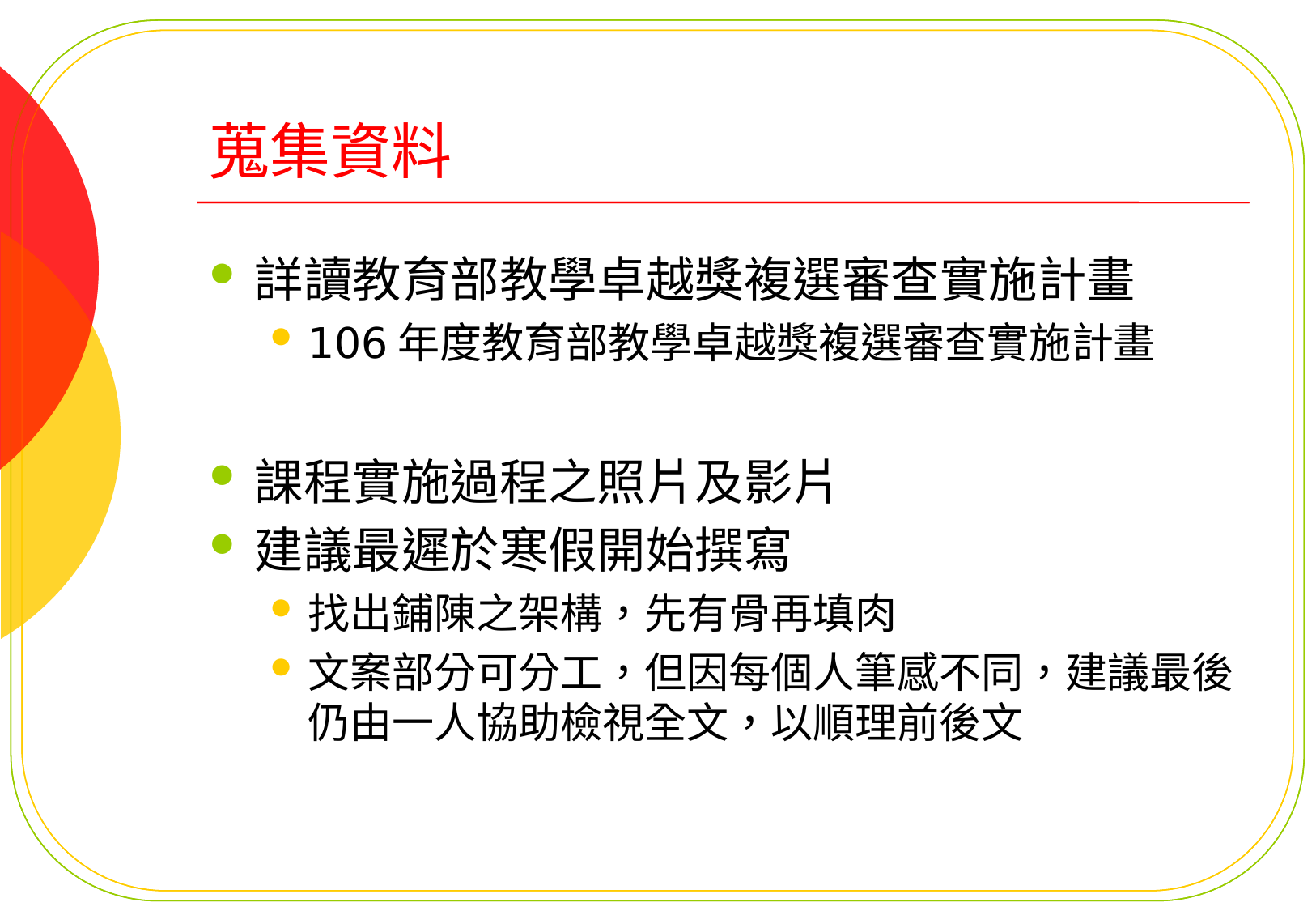

# 蒐集資料
詳讀教育部教學卓越獎複選審查實施計畫
106年度教育部教學卓越獎複選審查實施計畫

課程實施過程之照片及影片
建議最遲於寒假開始撰寫
找出鋪陳之架構，先有骨再填肉
文案部分可分工，但因每個人筆感不同，建議最後仍由一人協助檢視全文，以順理前後文